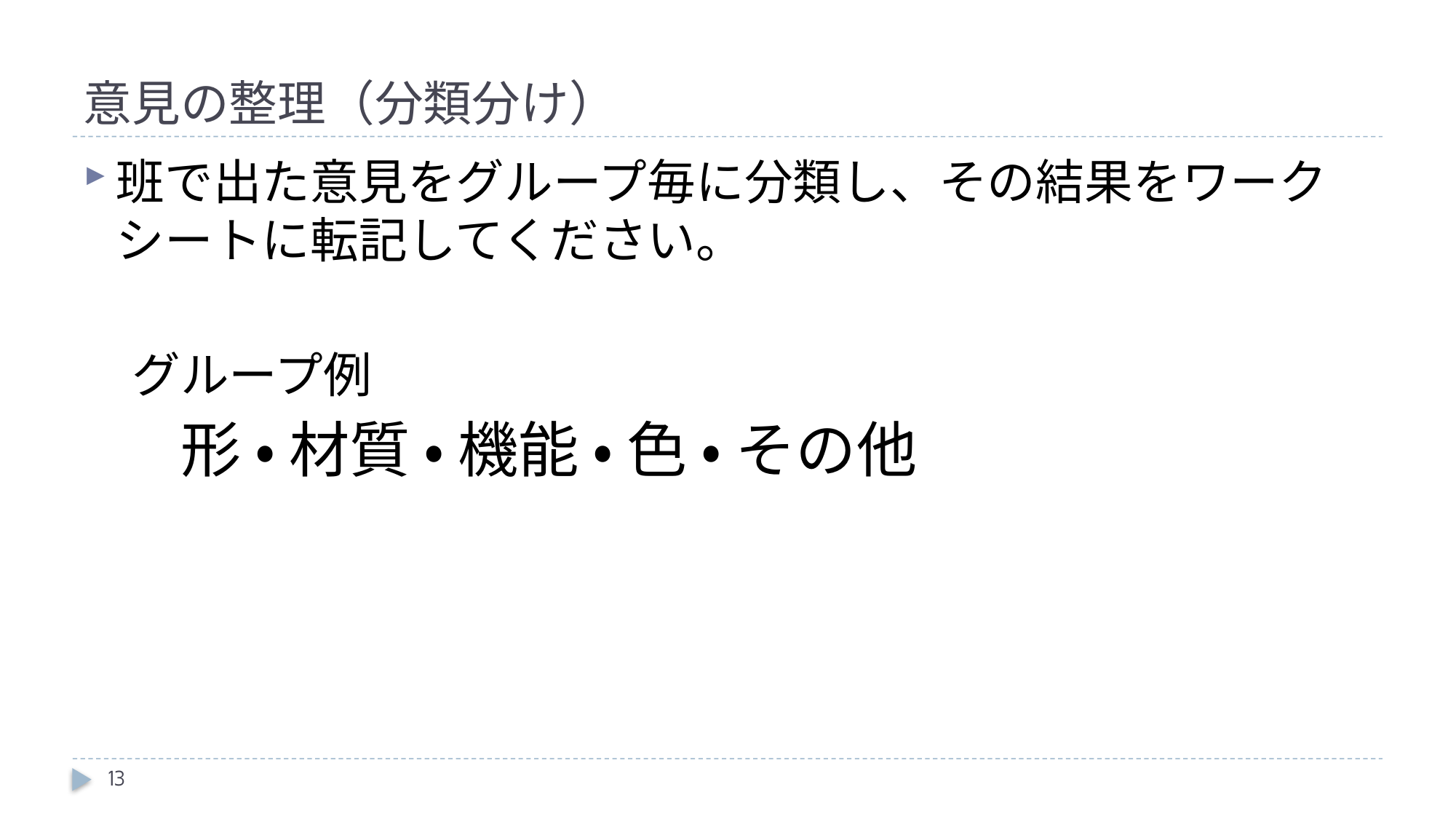

# 意見の整理（分類分け）
班で出た意見をグループ毎に分類し、その結果をワークシートに転記してください。

　グループ例
　　形 ・ 材質 ・ 機能 ・ 色 ・ その他
13